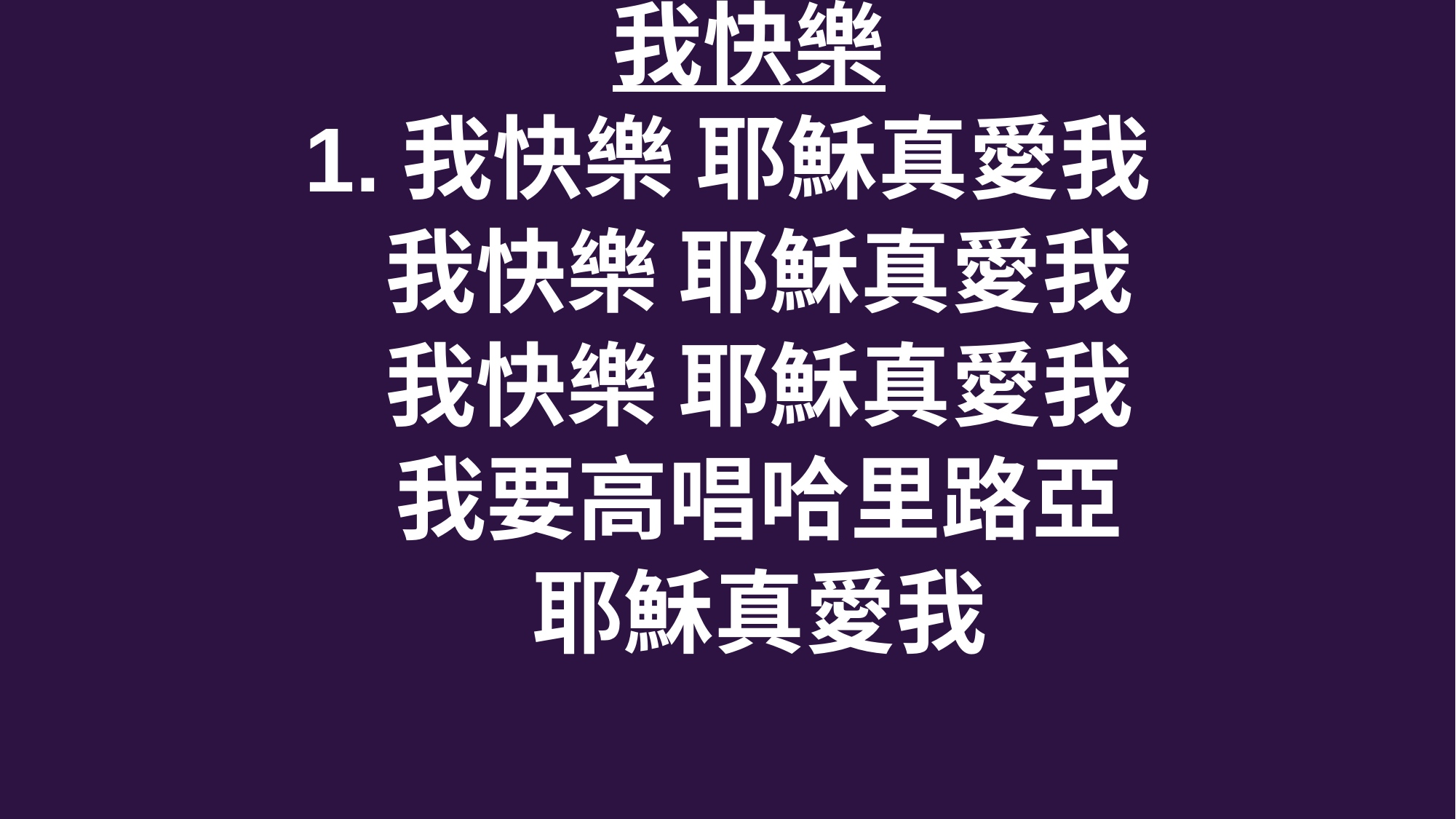

# 我快樂
1.我快樂 耶穌真愛我
  我快樂 耶穌真愛我
  我快樂 耶穌真愛我
  我要高唱哈里路亞
  耶穌真愛我